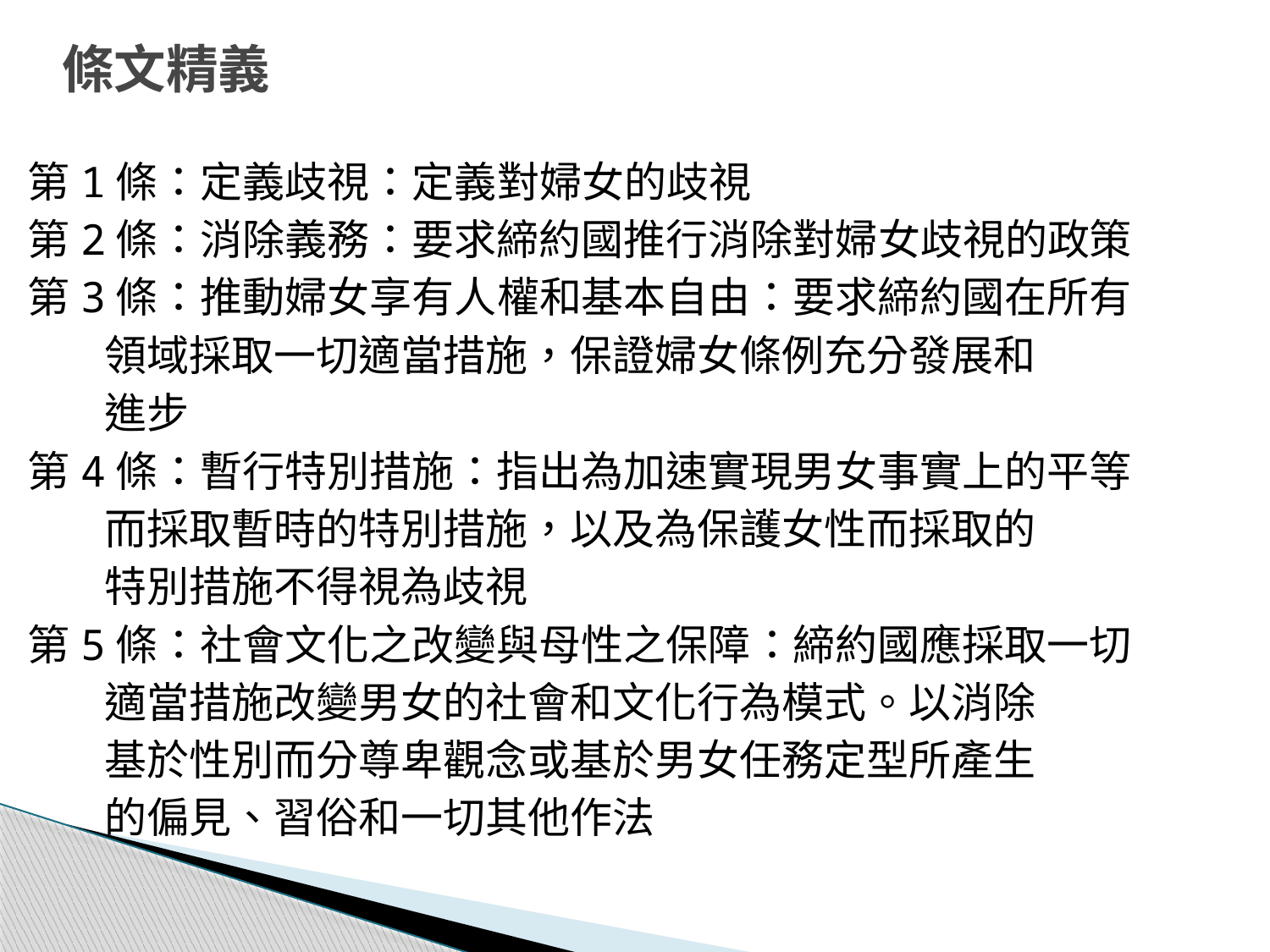

# 條文精義
第1條：定義歧視：定義對婦女的歧視
第2條：消除義務：要求締約國推行消除對婦女歧視的政策
第3條：推動婦女享有人權和基本自由：要求締約國在所有
       領域採取一切適當措施，保證婦女條例充分發展和
       進步
第4條：暫行特別措施：指出為加速實現男女事實上的平等
       而採取暫時的特別措施，以及為保護女性而採取的
       特別措施不得視為歧視
第5條：社會文化之改變與母性之保障：締約國應採取一切
       適當措施改變男女的社會和文化行為模式。以消除
       基於性別而分尊卑觀念或基於男女任務定型所產生
       的偏見、習俗和一切其他作法